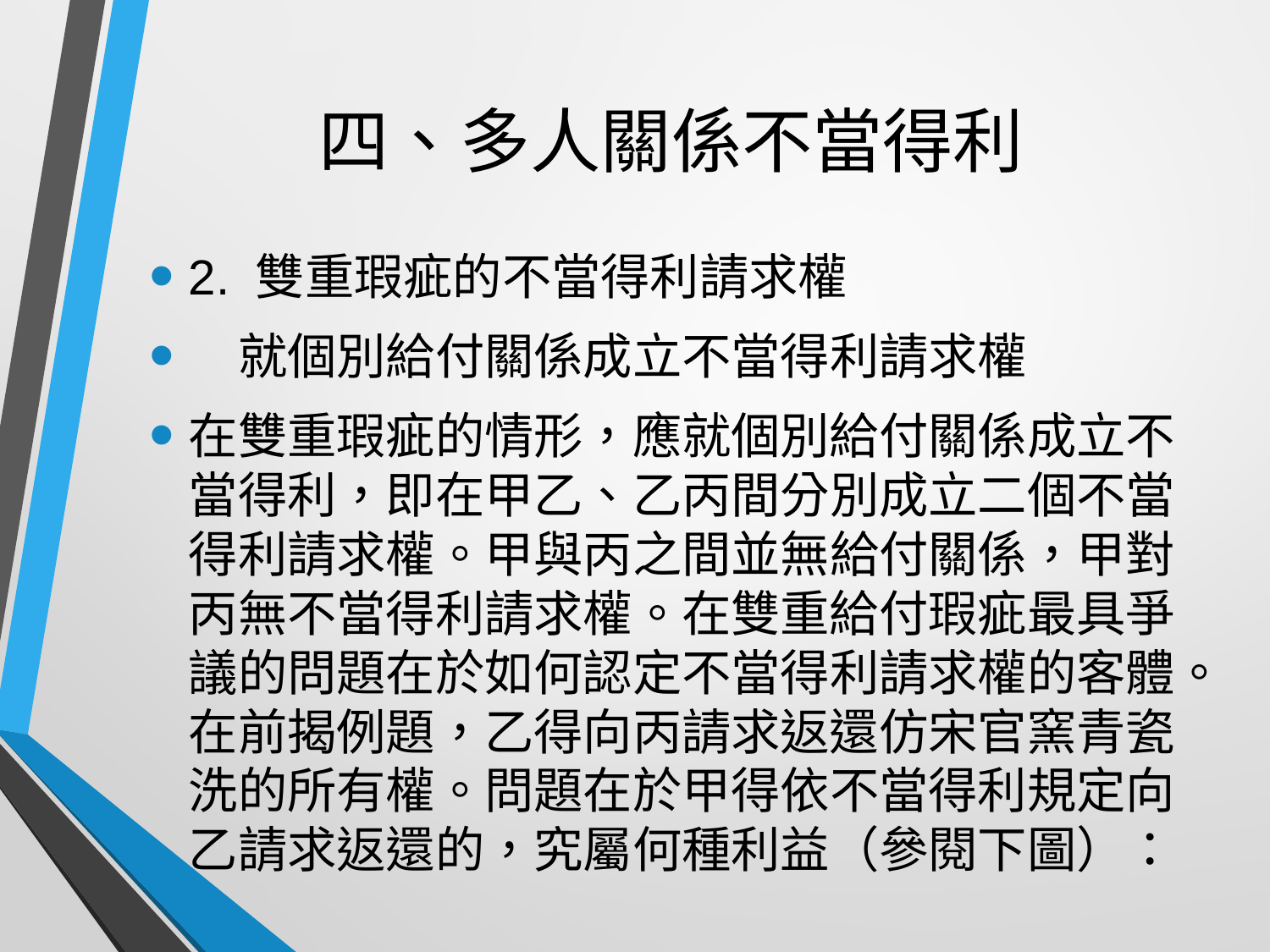

# 四、多人關係不當得利
2. 雙重瑕疵的不當得利請求權
　就個別給付關係成立不當得利請求權
在雙重瑕疵的情形，應就個別給付關係成立不當得利，即在甲乙、乙丙間分別成立二個不當得利請求權。甲與丙之間並無給付關係，甲對丙無不當得利請求權。在雙重給付瑕疵最具爭議的問題在於如何認定不當得利請求權的客體。在前揭例題，乙得向丙請求返還仿宋官窯青瓷洗的所有權。問題在於甲得依不當得利規定向乙請求返還的，究屬何種利益（參閱下圖）：